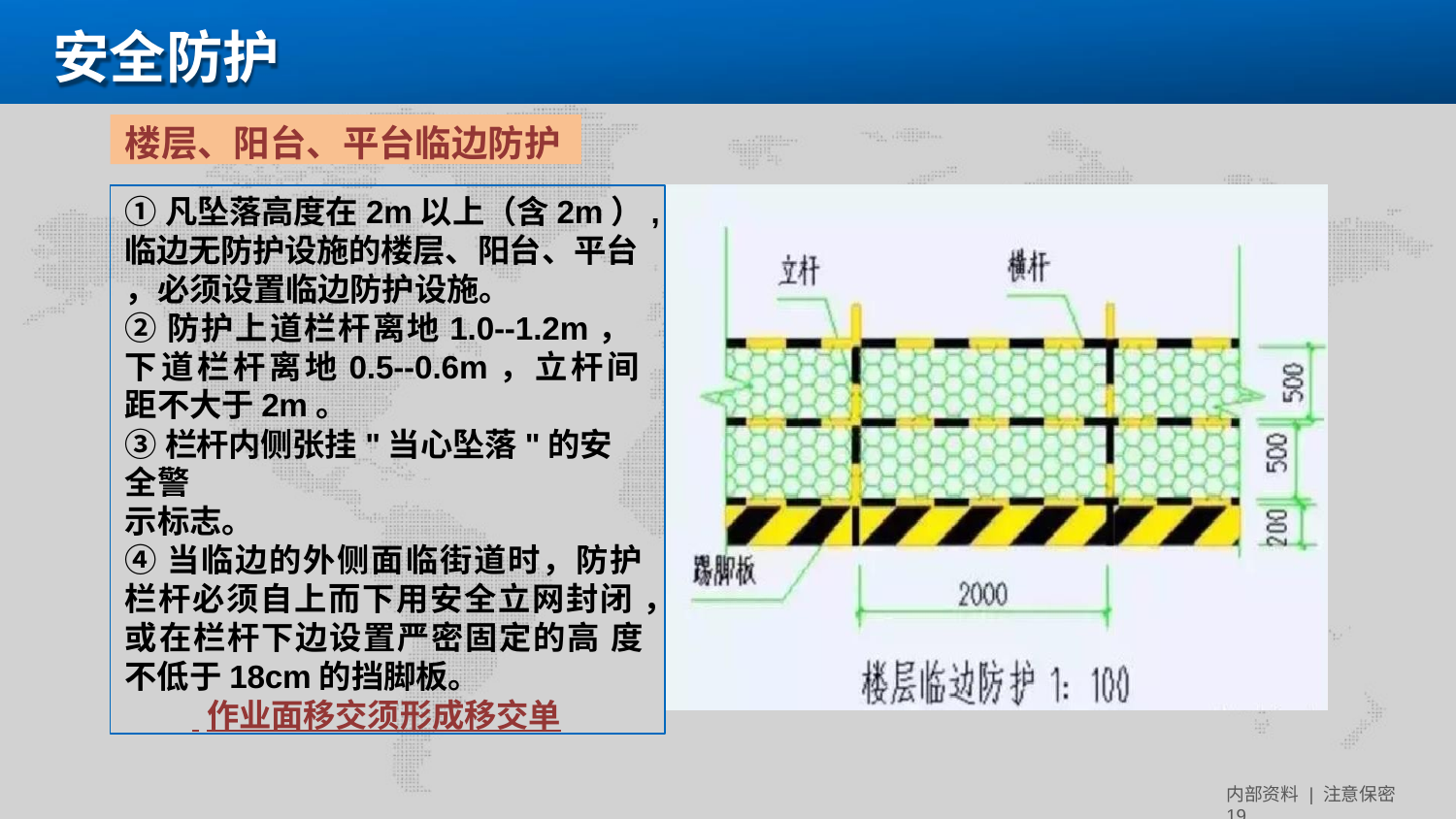

# 安全防护
楼层、阳台、平台临边防护
①凡坠落高度在2m以上（含2m）,
临边无防护设施的楼层、阳台、平台
，必须设置临边防护设施。
②防护上道栏杆离地1.0--1.2m，  下道栏杆离地0.5--0.6m，立杆间 距不大于2m。
③栏杆内侧张挂"当心坠落"的安全警
示标志。
④当临边的外侧面临街道时，防护 栏杆必须自上而下用安全立网封闭 ，或在栏杆下边设置严密固定的高 度不低于18cm的挡脚板。
 作业面移交须形成移交单

内部资料 | 注意保密 19